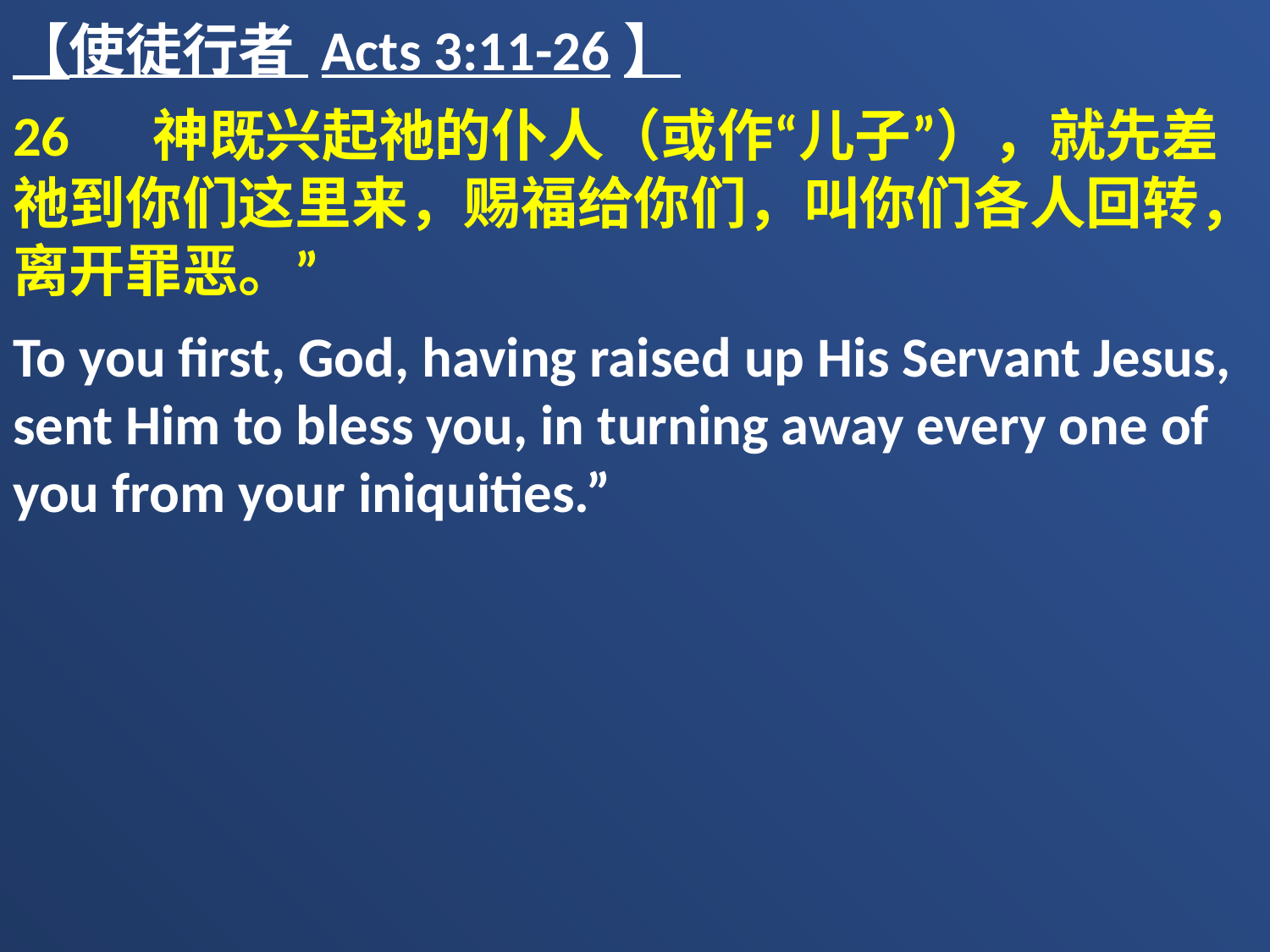

【使徒行者 Acts 3:11-26】
26 　神既兴起祂的仆人（或作“儿子”），就先差祂到你们这里来，赐福给你们，叫你们各人回转，离开罪恶。”
To you first, God, having raised up His Servant Jesus, sent Him to bless you, in turning away every one of you from your iniquities.”